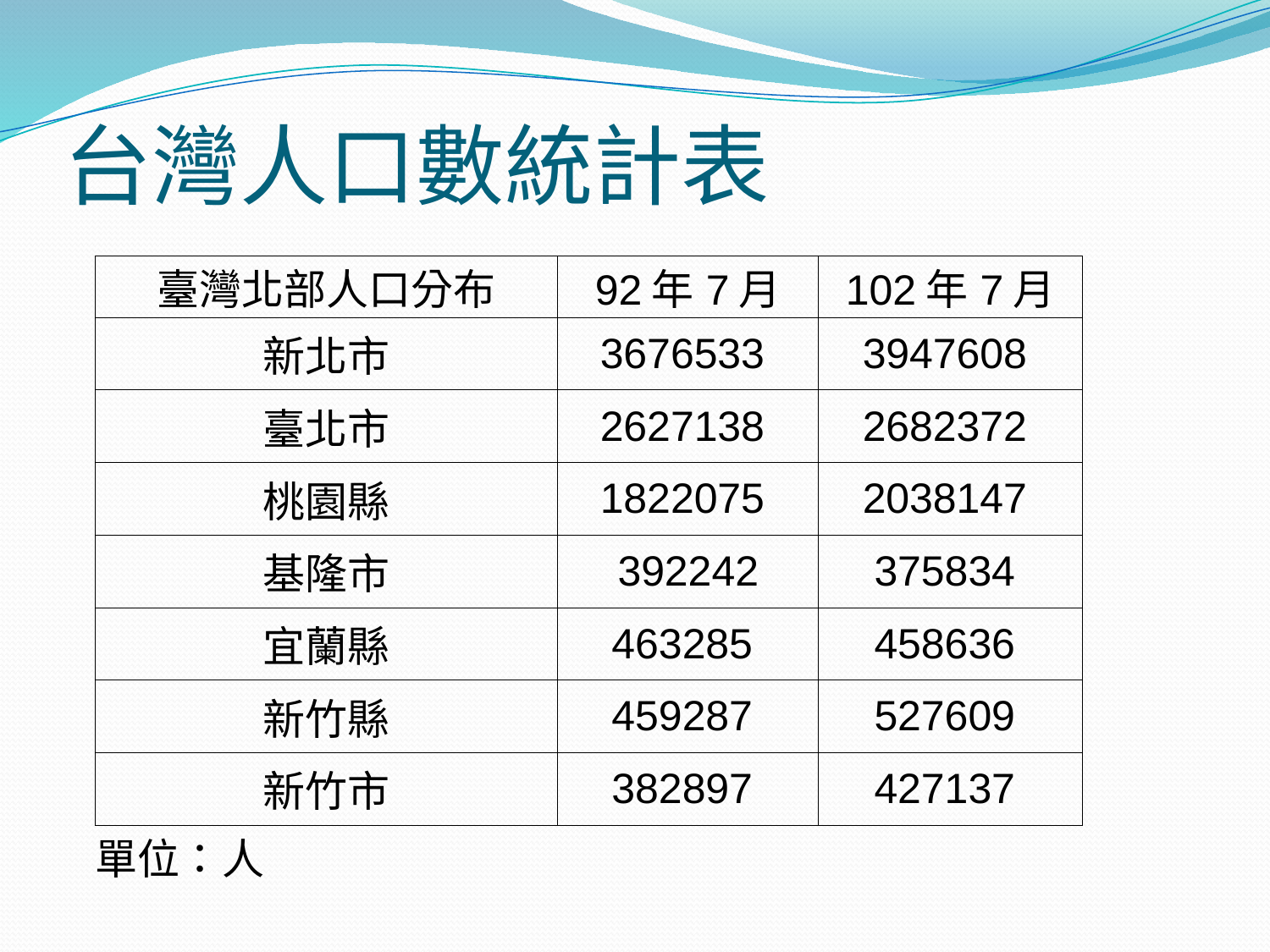

# 台灣人口數統計表
| 臺灣北部人口分布 | 92年7月 | 102年7月 |  |
| --- | --- | --- | --- |
| 新北市 | 3676533 | 3947608 |  |
| 臺北市 | 2627138 | 2682372 |  |
| 桃園縣 | 1822075 | 2038147 |  |
| 基隆市 | 392242 | 375834 |  |
| 宜蘭縣 | 463285 | 458636 |  |
| 新竹縣 | 459287 | 527609 |  |
| 新竹市 | 382897 | 427137 |  |
| 單位：人 |  |  |  |